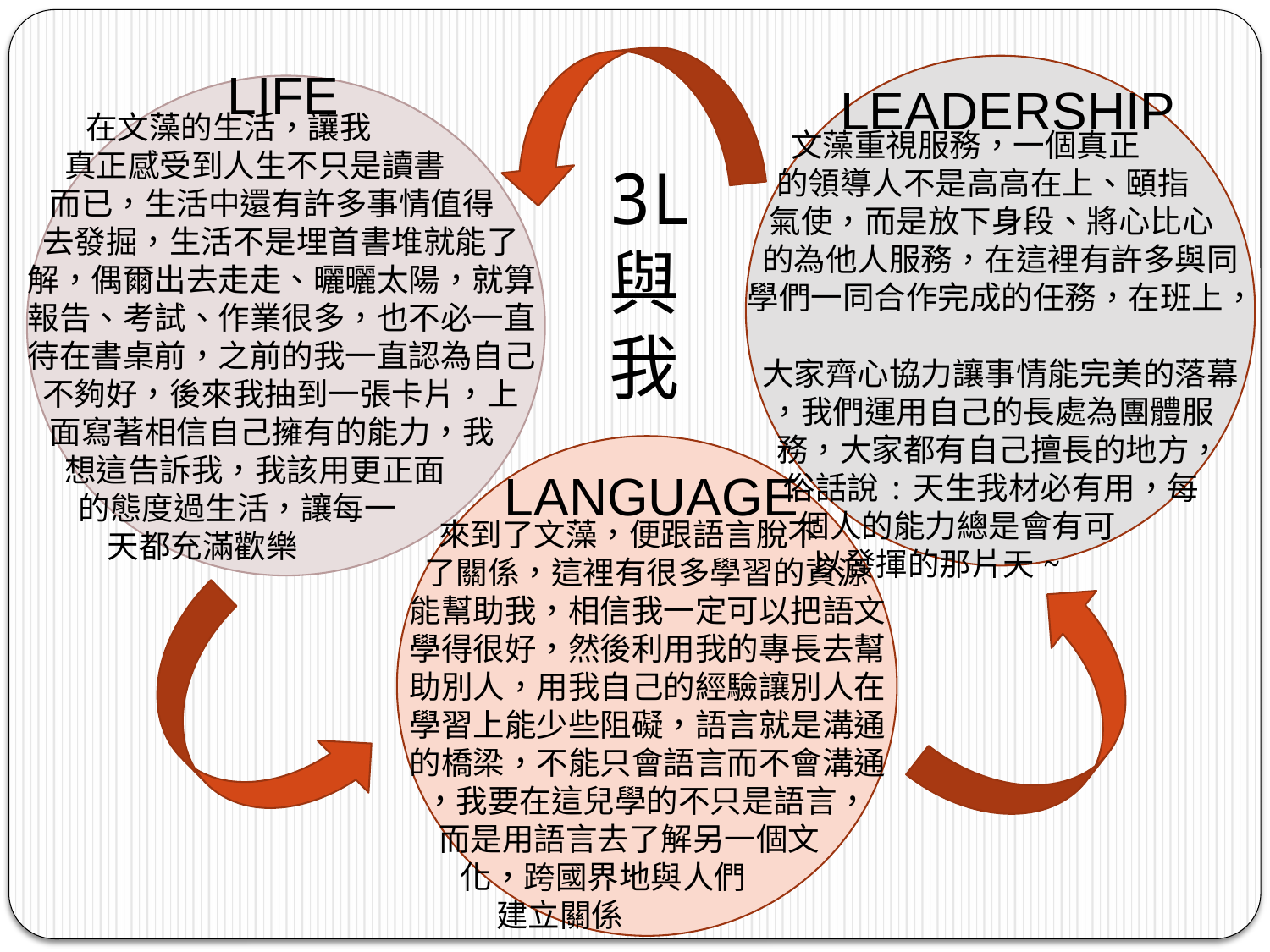

LIFE

LEADERSHIP

       在文藻的生活，讓我
    真正感受到人生不只是讀書
  而已，生活中還有許多事情值得
 去發掘，生活不是埋首書堆就能了解，偶爾出去走走、曬曬太陽，就算報告、考試、作業很多，也不必一直待在書桌前，之前的我一直認為自己
 不夠好，後來我抽到一張卡片，上
  面寫著相信自己擁有的能力，我
    想這告訴我，我該用更正面
      的態度過生活，讓每一
          天都充滿歡樂
     文藻重視服務，一個真正
   的領導人不是高高在上、頤指
  氣使，而是放下身段、將心比心
 的為他人服務，在這裡有許多與同學們一同合作完成的任務，在班上，
 大家齊心協力讓事情能完美的落幕
  ，我們運用自己的長處為團體服
   務，大家都有自己擅長的地方，
    俗話說:天生我材必有用，每
      個人的能力總是會有可
        以發揮的那片天~
3L
與
我

LANGUAGE
   來到了文藻，便跟語言脫不
 了關係，這裡有很多學習的資源
能幫助我，相信我一定可以把語文
學得很好，然後利用我的專長去幫
助別人，用我自己的經驗讓別人在
學習上能少些阻礙，語言就是溝通
的橋梁，不能只會語言而不會溝通
 ，我要在這兒學的不只是語言，
   而是用語言去了解另一個文
      化，跨國界地與人們
           建立關係